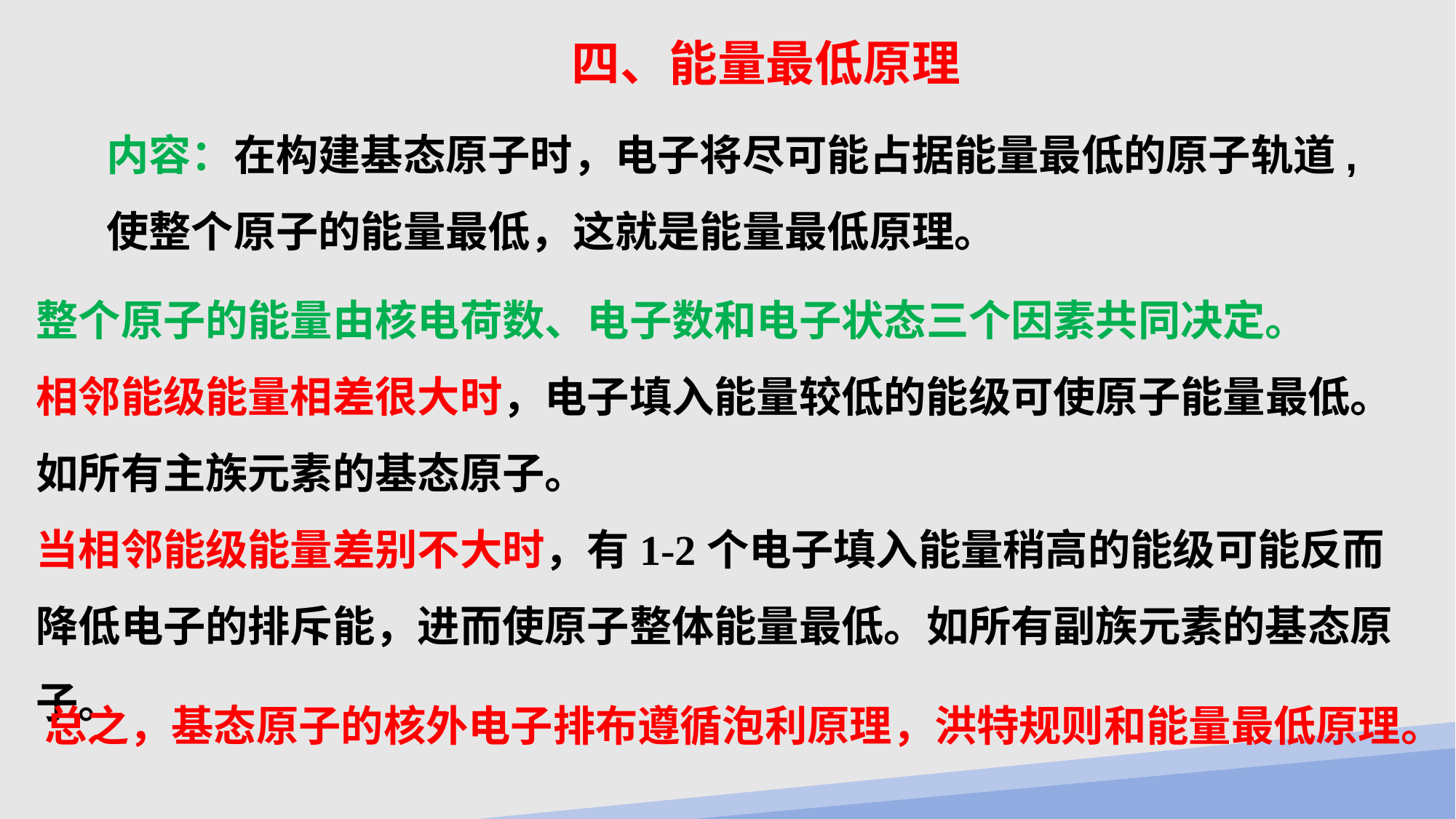

四、能量最低原理
内容：在构建基态原子时，电子将尽可能占据能量最低的原子轨道,使整个原子的能量最低，这就是能量最低原理。
整个原子的能量由核电荷数、电子数和电子状态三个因素共同决定。
相邻能级能量相差很大时，电子填入能量较低的能级可使原子能量最低。如所有主族元素的基态原子。
当相邻能级能量差别不大时，有1-2个电子填入能量稍高的能级可能反而降低电子的排斥能，进而使原子整体能量最低。如所有副族元素的基态原子。
总之，基态原子的核外电子排布遵循泡利原理，洪特规则和能量最低原理。